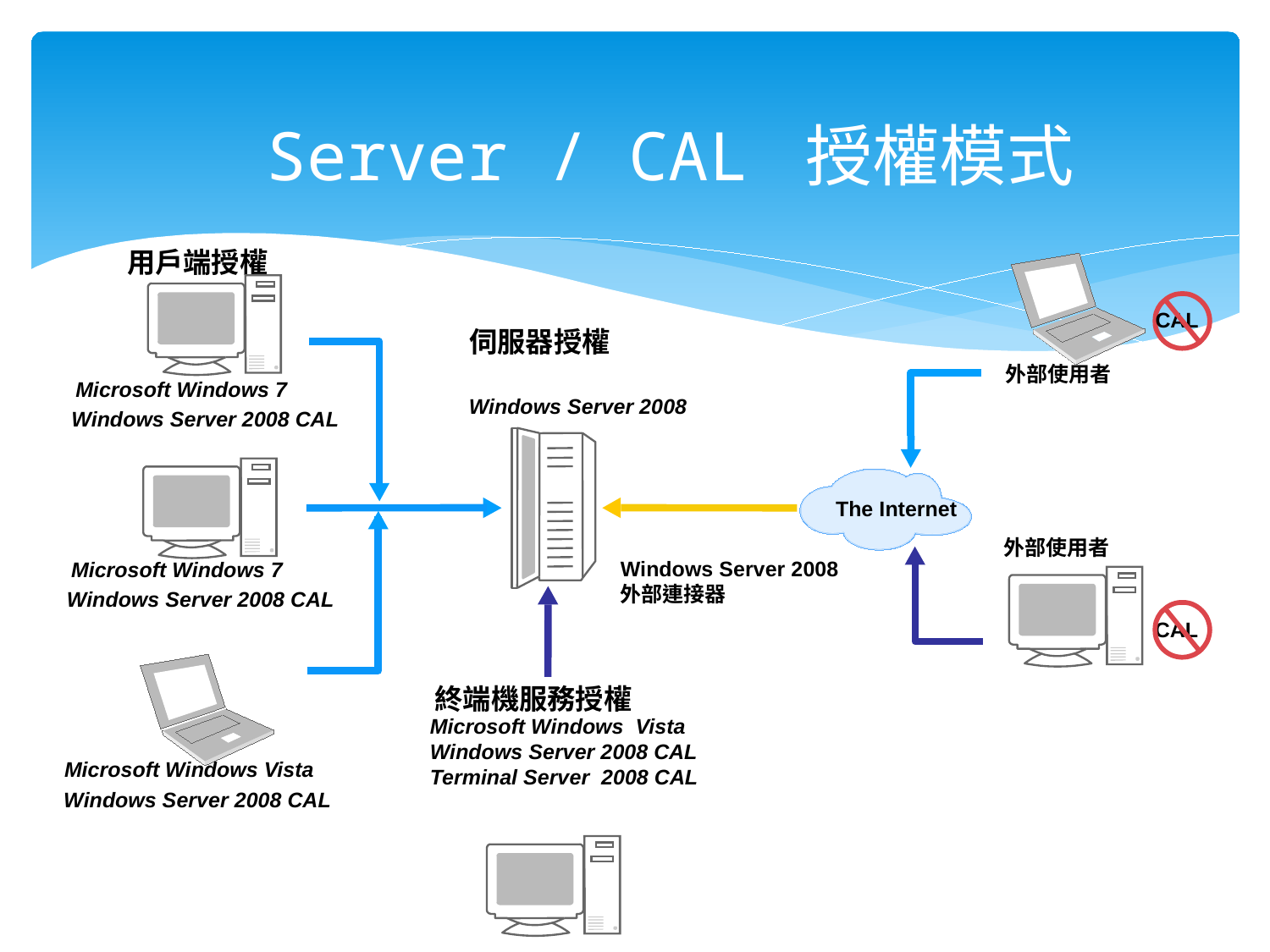

# Server / CAL 授權模式
用戶端授權

外部使用者

CAL
伺服器授權
Windows Server 2008

The Internet
Microsoft Windows 7
Windows Server 2008 CAL

外部使用者

Microsoft Windows 7
Windows Server 2008
外部連接器

Windows Server 2008 CAL

CAL

終端機服務授權
Microsoft Windows  Vista
Windows Server 2008 CAL
Terminal Server  2008 CAL
Microsoft Windows Vista
Windows Server 2008 CAL